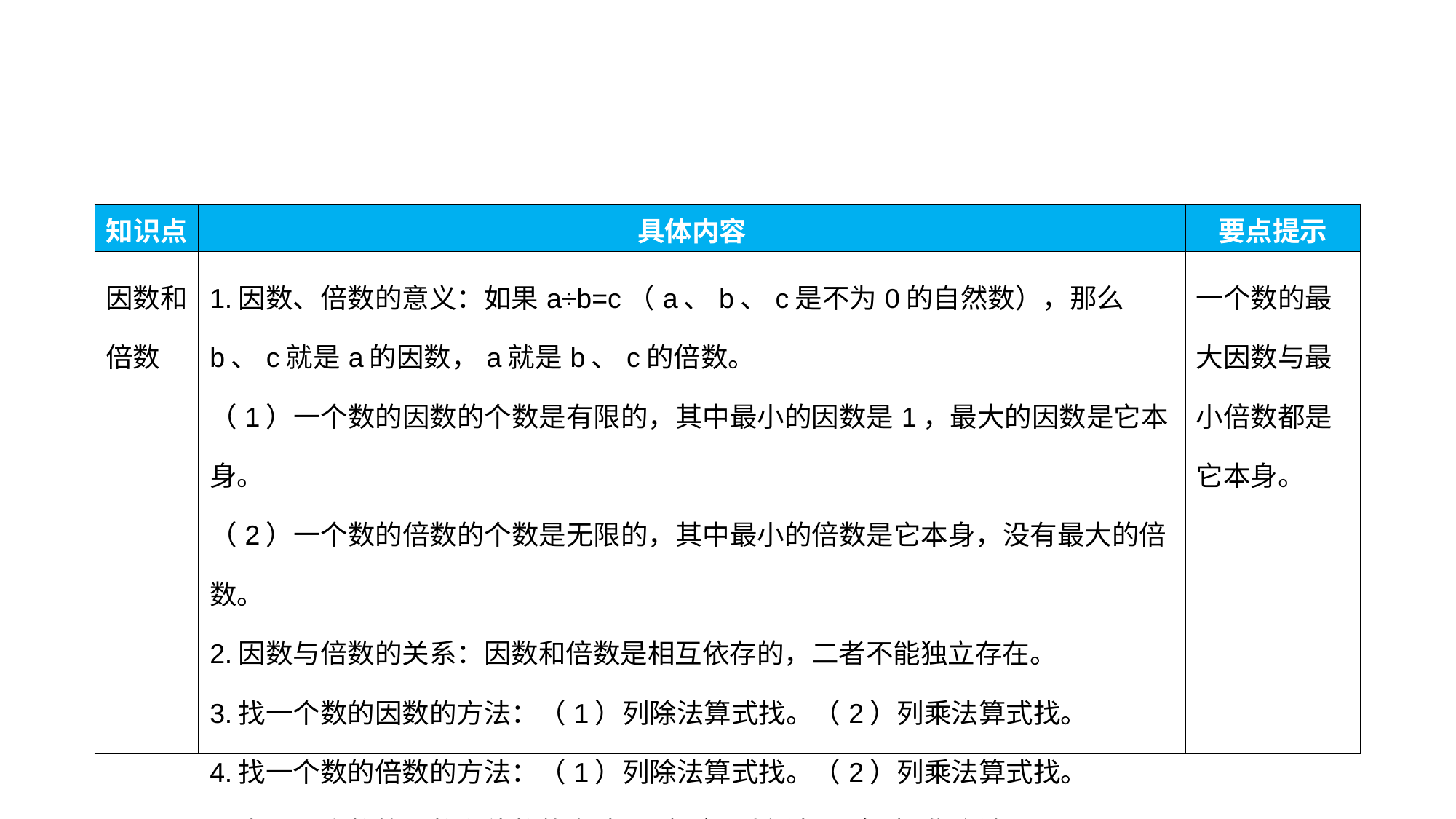

知识梳理
| 知识点 | 具体内容 | 要点提示 |
| --- | --- | --- |
| 因数和倍数 | 1.因数、倍数的意义：如果a÷b=c（a、b、c是不为0的自然数），那么b、c就是a的因数，a就是b、c的倍数。 （1）一个数的因数的个数是有限的，其中最小的因数是1，最大的因数是它本身。 （2）一个数的倍数的个数是无限的，其中最小的倍数是它本身，没有最大的倍数。 2.因数与倍数的关系：因数和倍数是相互依存的，二者不能独立存在。 3.找一个数的因数的方法：（1）列除法算式找。（2）列乘法算式找。 4.找一个数的倍数的方法：（1）列除法算式找。（2）列乘法算式找。 5.表示一个数的因数和倍数的方法。（1）列举法。（2）集合法。 | 一个数的最大因数与最小倍数都是它本身。 |